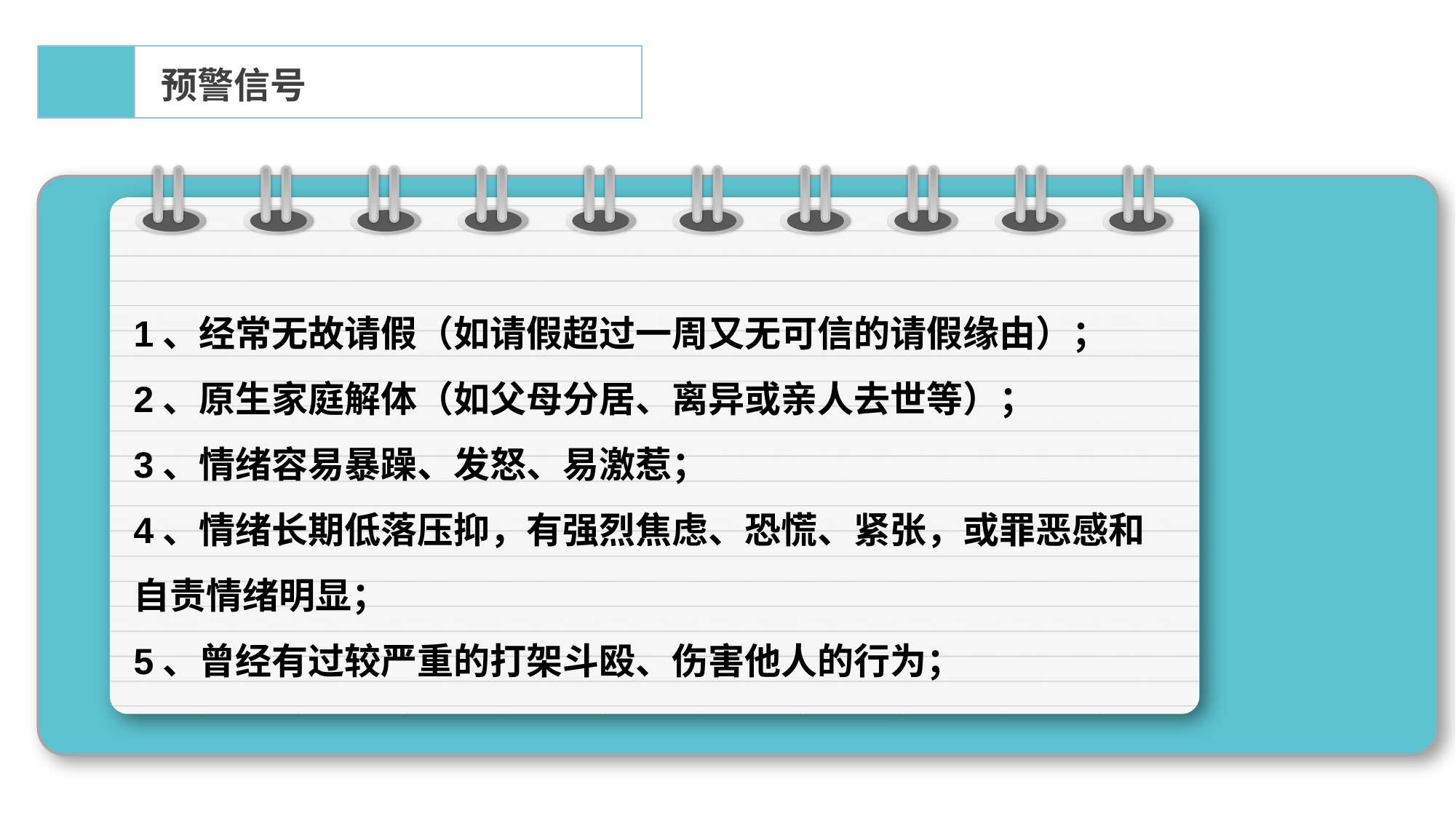

预警信号

1、经常无故请假（如请假超过一周又无可信的请假缘由）；
2、原生家庭解体（如父母分居、离异或亲人去世等）；
3、情绪容易暴躁、发怒、易激惹；
4、情绪长期低落压抑，有强烈焦虑、恐慌、紧张，或罪恶感和自责情绪明显；
5、曾经有过较严重的打架斗殴、伤害他人的行为；